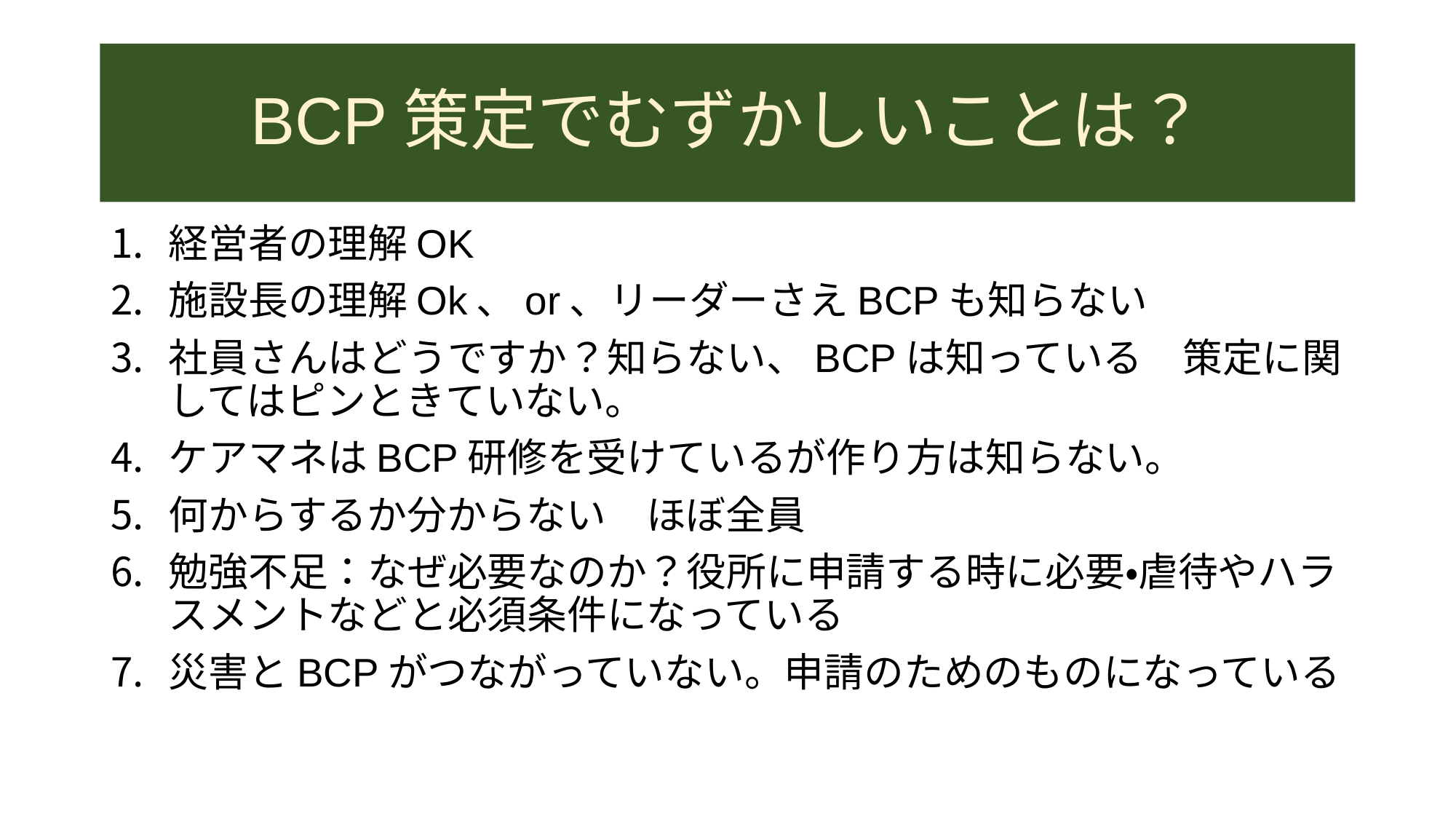

# BCP策定でむずかしいことは？
経営者の理解OK
施設長の理解Ok、or、リーダーさえBCPも知らない
社員さんはどうですか？知らない、BCPは知っている　策定に関してはピンときていない。
ケアマネはBCP研修を受けているが作り方は知らない。
何からするか分からない　ほぼ全員
勉強不足：なぜ必要なのか？役所に申請する時に必要・虐待やハラスメントなどと必須条件になっている
災害とBCPがつながっていない。申請のためのものになっている